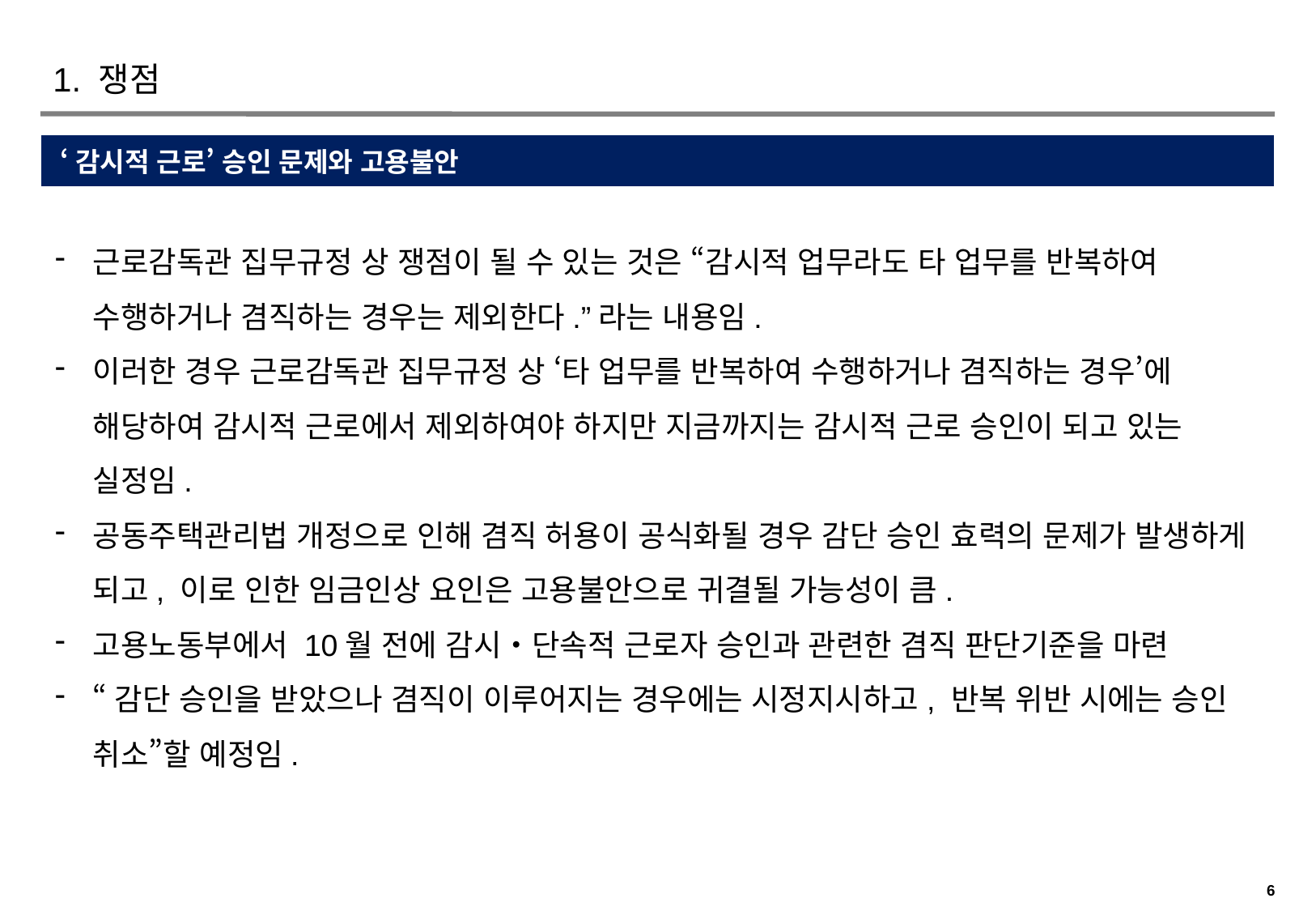

# 1. 쟁점
 ‘감시적 근로’ 승인 문제와 고용불안

근로감독관 집무규정 상 쟁점이 될 수 있는 것은 “감시적 업무라도 타 업무를 반복하여 수행하거나 겸직하는 경우는 제외한다.”라는 내용임.
이러한 경우 근로감독관 집무규정 상 ‘타 업무를 반복하여 수행하거나 겸직하는 경우’에 해당하여 감시적 근로에서 제외하여야 하지만 지금까지는 감시적 근로 승인이 되고 있는 실정임.
공동주택관리법 개정으로 인해 겸직 허용이 공식화될 경우 감단 승인 효력의 문제가 발생하게 되고, 이로 인한 임금인상 요인은 고용불안으로 귀결될 가능성이 큼.
고용노동부에서 10월 전에 감시・단속적 근로자 승인과 관련한 겸직 판단기준을 마련
“감단 승인을 받았으나 겸직이 이루어지는 경우에는 시정지시하고, 반복 위반 시에는 승인 취소”할 예정임.